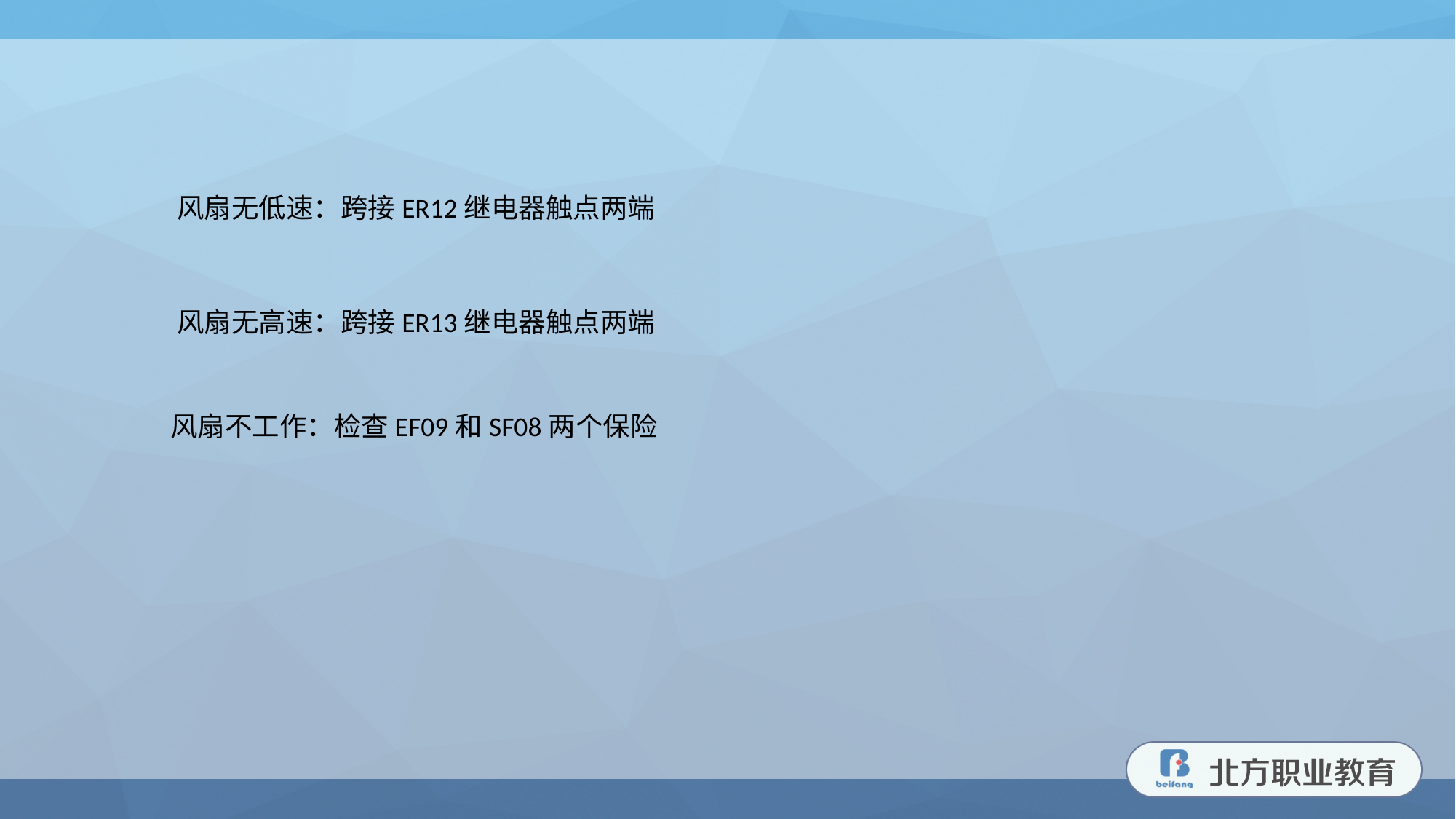

风扇无低速：跨接ER12继电器触点两端
风扇无高速：跨接ER13继电器触点两端
风扇不工作：检查EF09和SF08两个保险